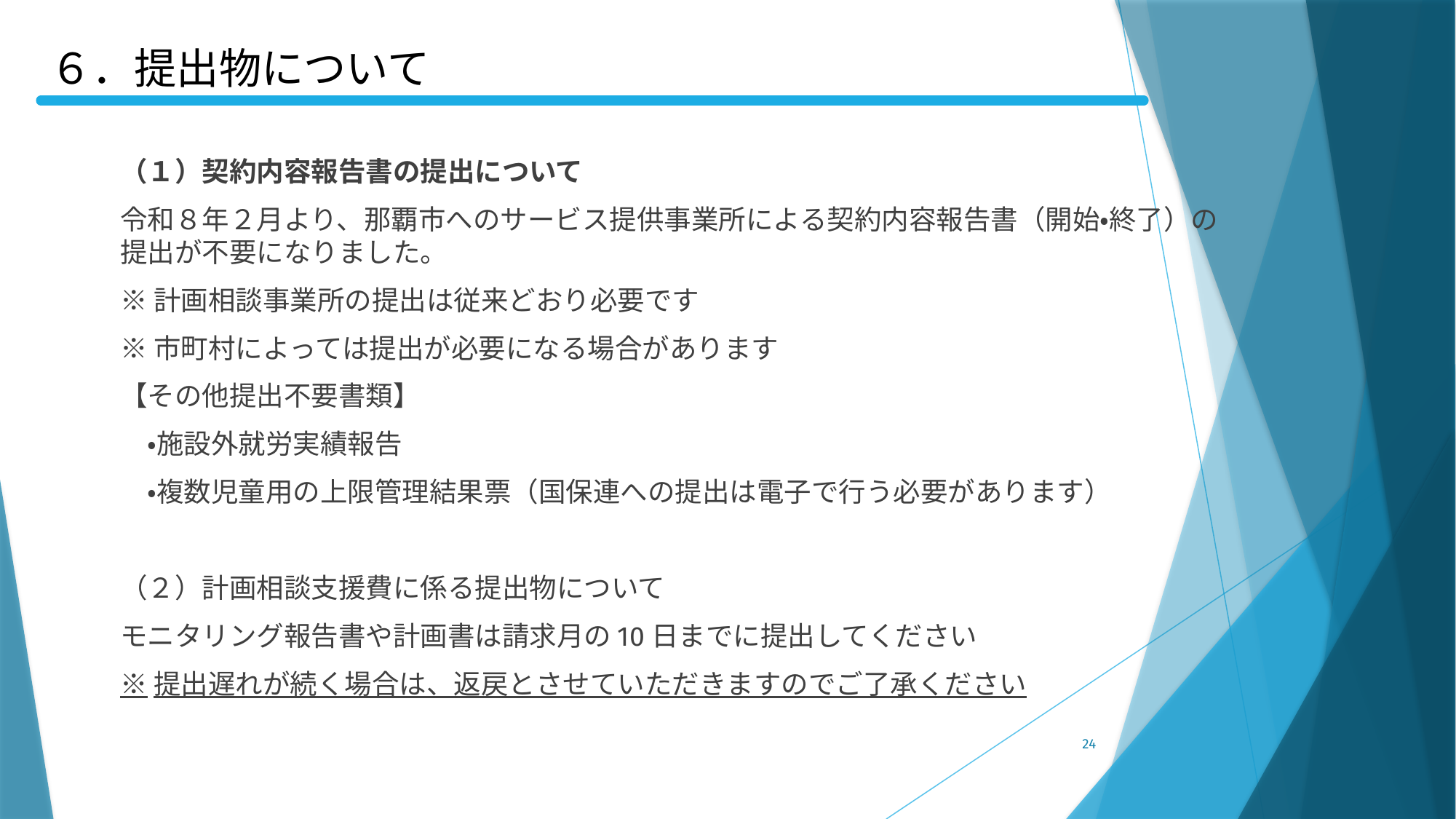

６．提出物について
（１）契約内容報告書の提出について
令和８年２月より、那覇市へのサービス提供事業所による契約内容報告書（開始・終了）の提出が不要になりました。
※計画相談事業所の提出は従来どおり必要です
※市町村によっては提出が必要になる場合があります
【その他提出不要書類】
　・施設外就労実績報告
　・複数児童用の上限管理結果票（国保連への提出は電子で行う必要があります）

（２）計画相談支援費に係る提出物について
モニタリング報告書や計画書は請求月の10日までに提出してください
※提出遅れが続く場合は、返戻とさせていただきますのでご了承ください
24